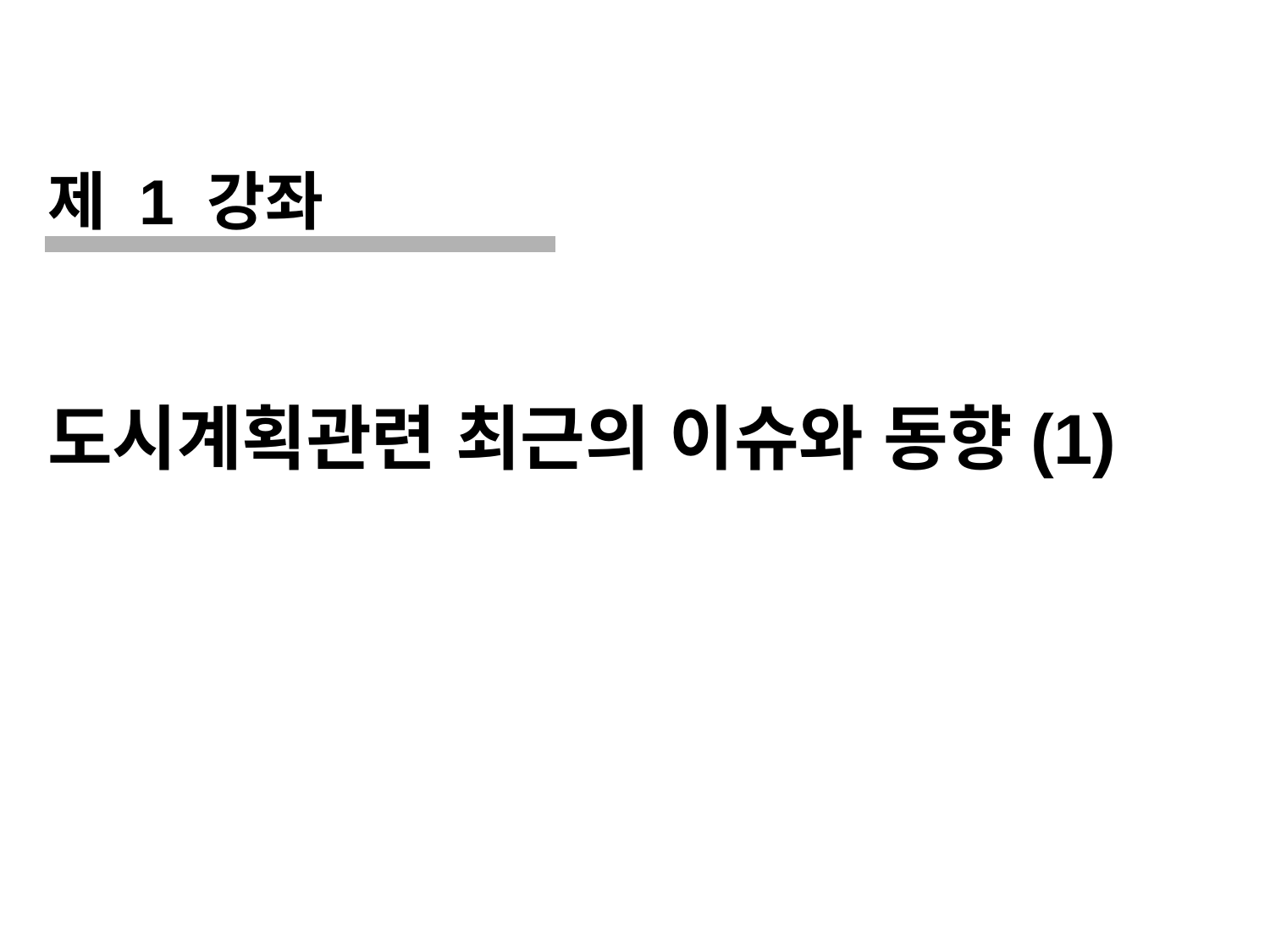

# 제 1 강좌 도시계획관련 최근의 이슈와 동향(1)
|  |
| --- |